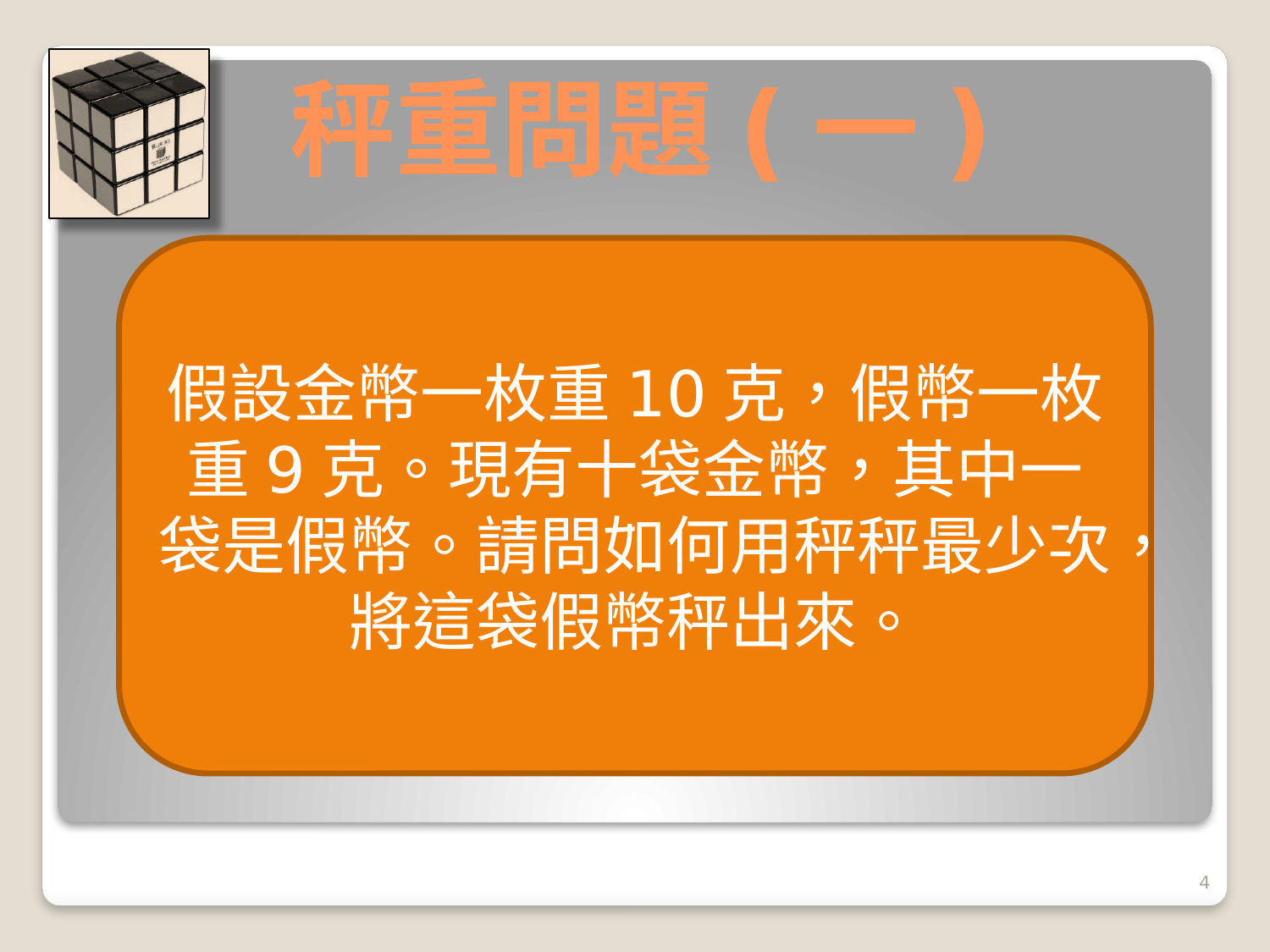

# 秤重問題(一)

假設金幣一枚重10克，假幣一枚重9克。現有十袋金幣，其中一袋是假幣。請問如何用秤秤最少次，將這袋假幣秤出來。
4